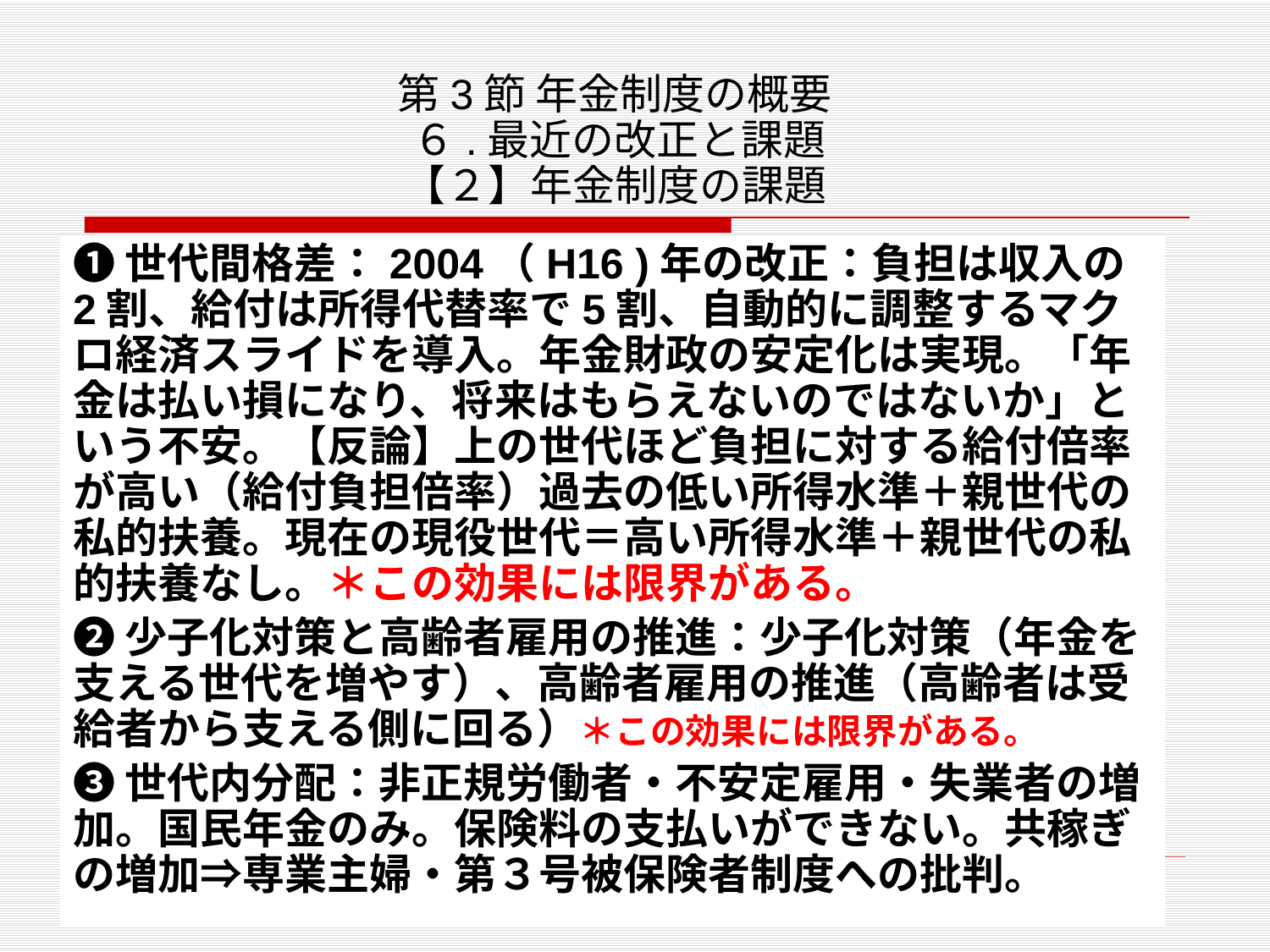

# 第3節 年金制度の概要 ６.最近の改正と課題 【２】年金制度の課題
❶世代間格差：2004（H16 )年の改正：負担は収入の2割、給付は所得代替率で5割、自動的に調整するマクロ経済スライドを導入。年金財政の安定化は実現。「年金は払い損になり、将来はもらえないのではないか」という不安。【反論】上の世代ほど負担に対する給付倍率が高い（給付負担倍率）過去の低い所得水準＋親世代の私的扶養。現在の現役世代＝高い所得水準＋親世代の私的扶養なし。＊この効果には限界がある。
❷少子化対策と高齢者雇用の推進：少子化対策（年金を支える世代を増やす）、高齢者雇用の推進（高齢者は受給者から支える側に回る）＊この効果には限界がある。
❸世代内分配：非正規労働者・不安定雇用・失業者の増加。国民年金のみ。保険料の支払いができない。共稼ぎの増加⇒専業主婦・第３号被保険者制度への批判。